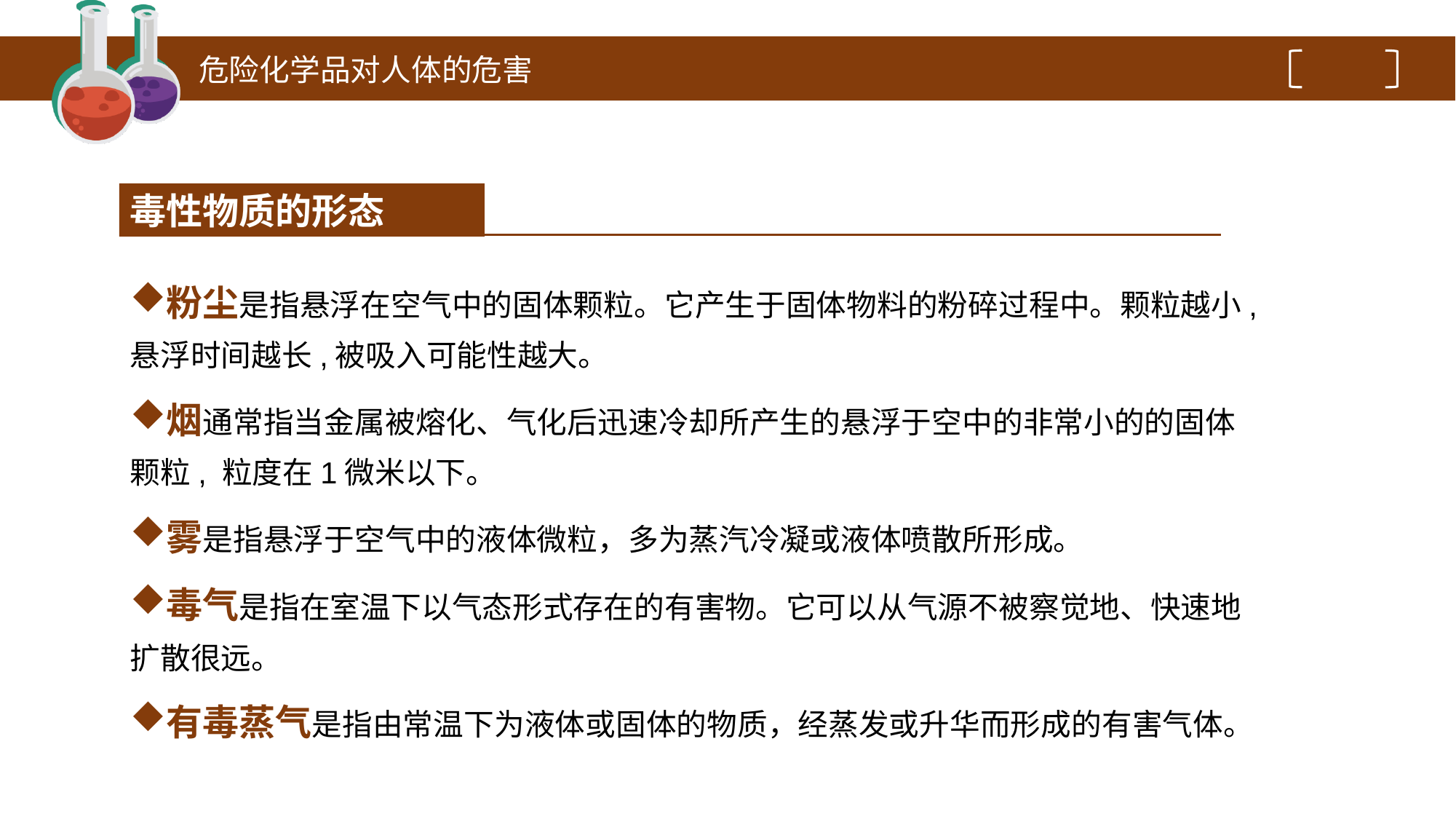

危险化学品对人体的危害
34
毒性物质的形态
粉尘是指悬浮在空气中的固体颗粒。它产生于固体物料的粉碎过程中。颗粒越小,悬浮时间越长,被吸入可能性越大。
烟通常指当金属被熔化、气化后迅速冷却所产生的悬浮于空中的非常小的的固体颗粒, 粒度在1微米以下。
雾是指悬浮于空气中的液体微粒，多为蒸汽冷凝或液体喷散所形成。
毒气是指在室温下以气态形式存在的有害物。它可以从气源不被察觉地、快速地扩散很远。
有毒蒸气是指由常温下为液体或固体的物质，经蒸发或升华而形成的有害气体。